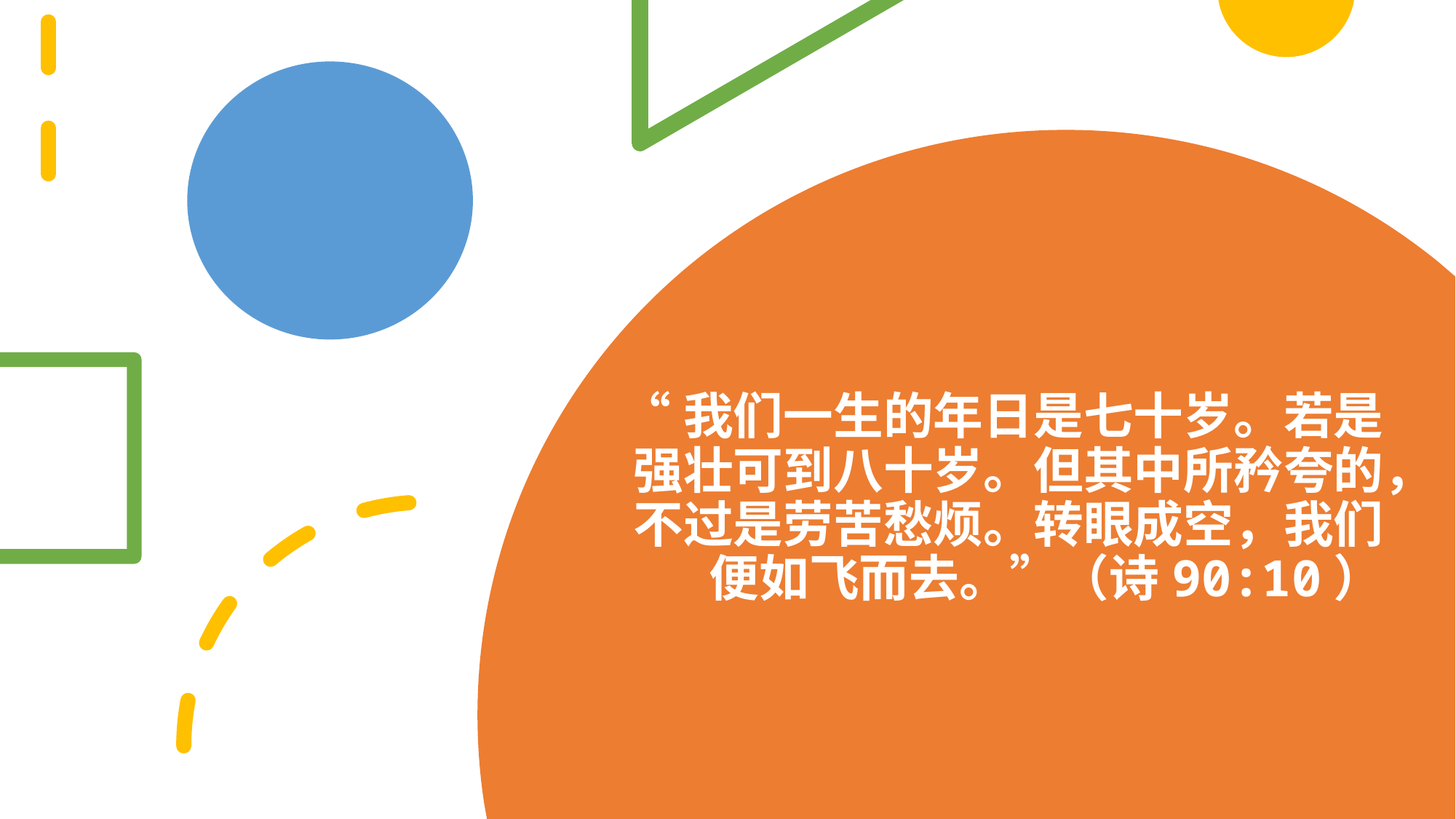

“我们一生的年日是七十岁。若是强壮可到八十岁。但其中所矜夸的，不过是劳苦愁烦。转眼成空，我们便如飞而去。”（诗90:10）